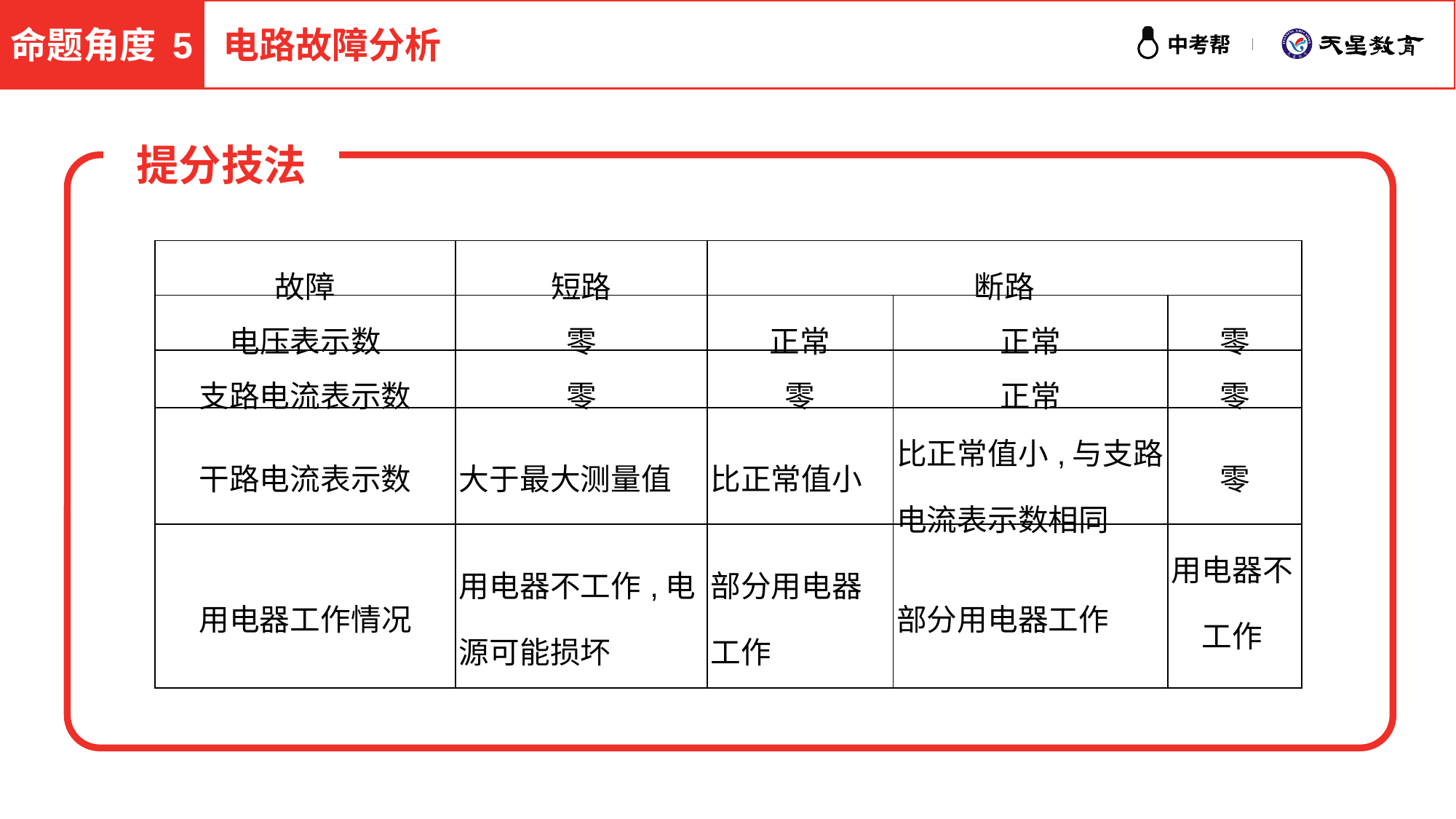

命题角度 5
电路故障分析
提分技法

| 故障 | 短路 | 断路 |  |  |
| --- | --- | --- | --- | --- |
| 电压表示数 | 零 | 正常 | 正常 | 零 |
| 支路电流表示数 | 零 | 零 | 正常 | 零 |
| 干路电流表示数 | 大于最大测量值 | 比正常值小 | 比正常值小,与支路电流表示数相同 | 零 |
| 用电器工作情况 | 用电器不工作,电源可能损坏 | 部分用电器工作 | 部分用电器工作 | 用电器不　工作 |